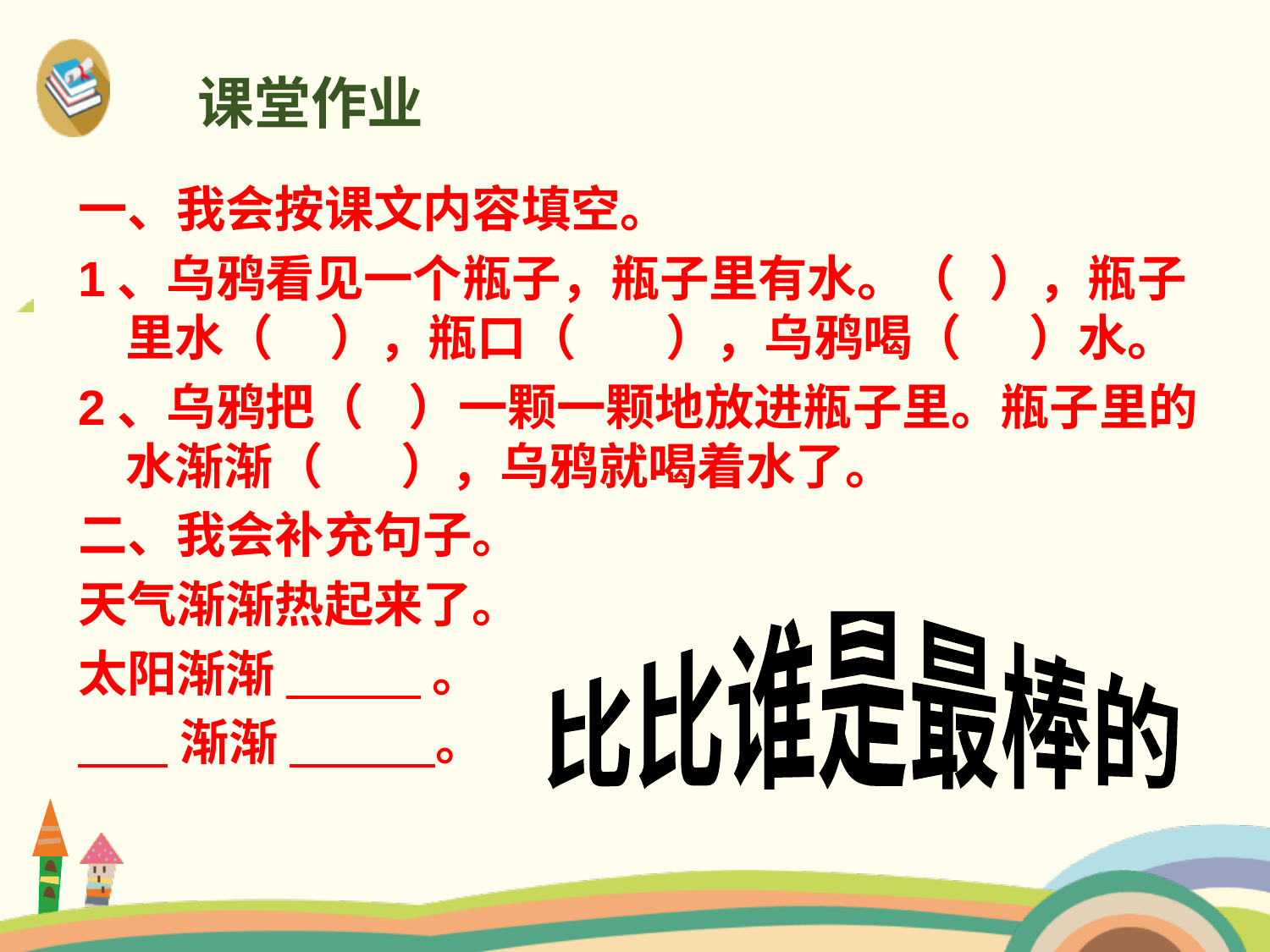

课堂作业
一、我会按课文内容填空。
1、乌鸦看见一个瓶子，瓶子里有水。（   ），瓶子里水（     ），瓶口（        ），乌鸦喝（      ）水。
2、乌鸦把（    ）一颗一颗地放进瓶子里。瓶子里的水渐渐（       ），乌鸦就喝着水了。
二、我会补充句子。
天气渐渐热起来了。
太阳渐渐              。
        渐渐              。
比比谁是最棒的